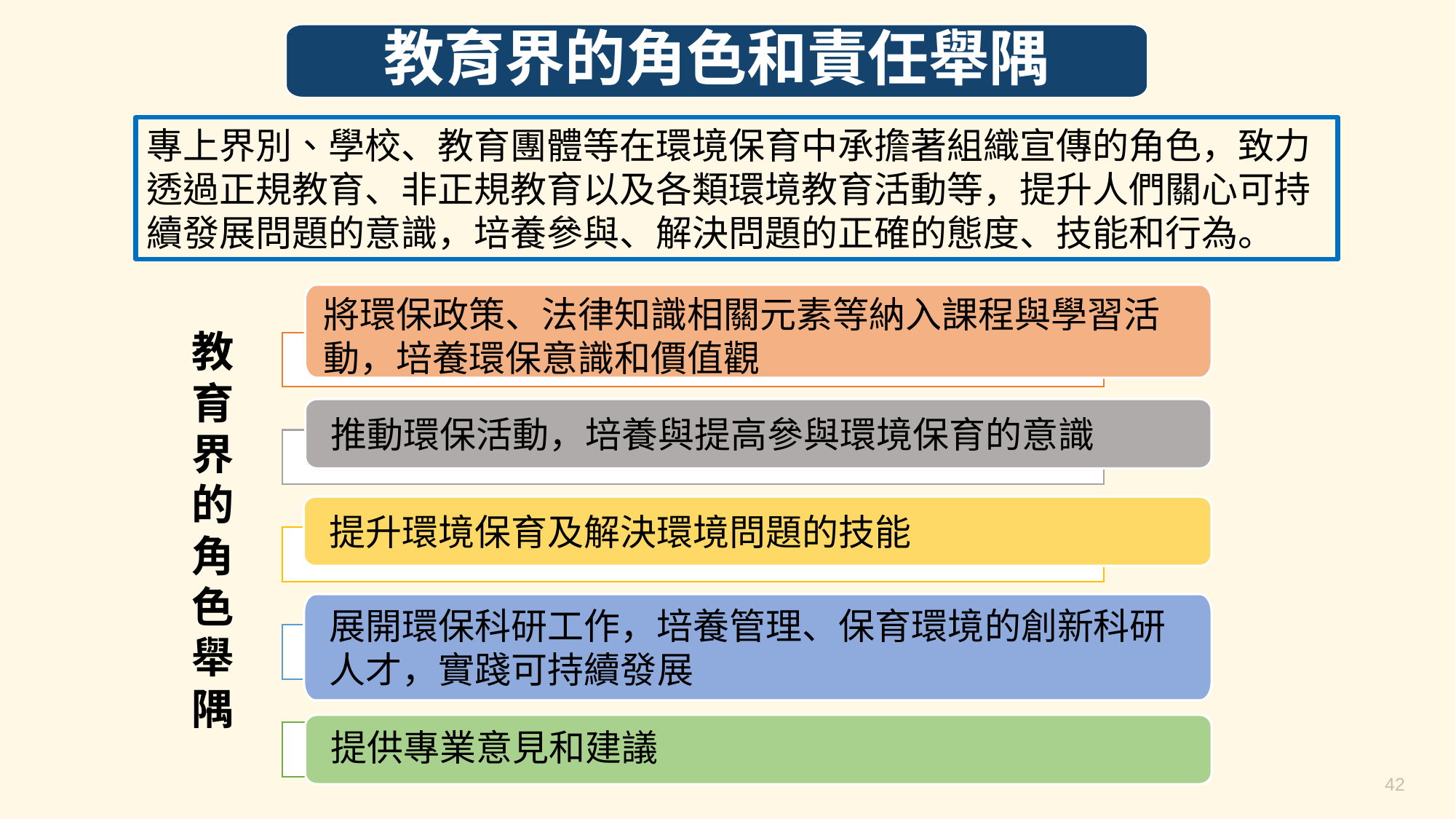

教育界的角色和責任舉隅
專上界別、學校、教育團體等在環境保育中承擔著組織宣傳的角色，致力透過正規教育、非正規教育以及各類環境教育活動等，提升人們關心可持續發展問題的意識，培養參與、解決問題的正確的態度、技能和行為。

推動環保活動，培養與提高參與環境保育的意識

提升環境保育及解決環境問題的技能

展開環保科研工作，培養管理、保育環境的創新科研人才，實踐可持續發展

提供專業意見和建議

將環保政策、法律知識相關元素等納入課程與學習活動，培養環保意識和價值觀
教育界
的角色舉隅